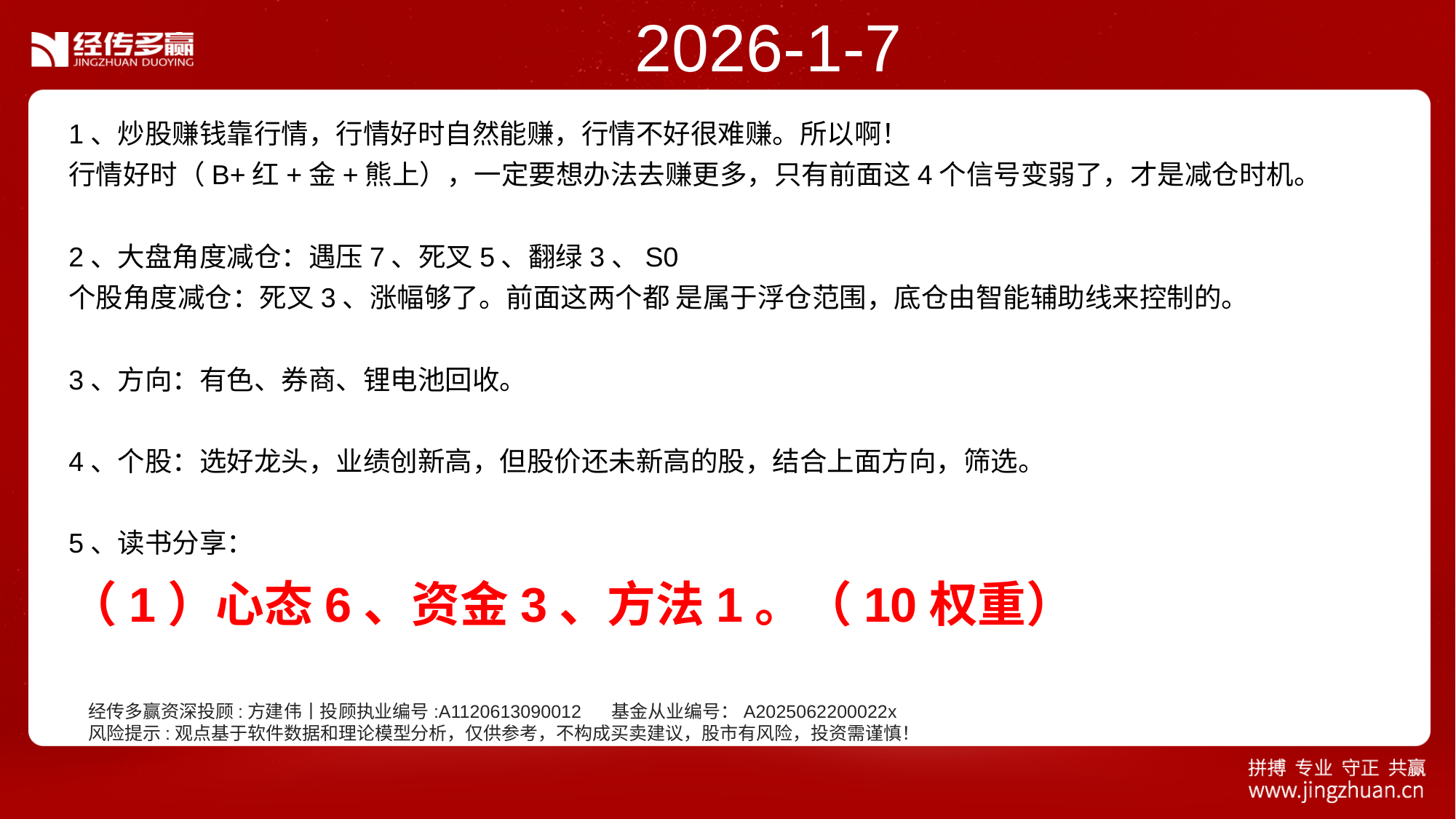

2026-1-7
1、炒股赚钱靠行情，行情好时自然能赚，行情不好很难赚。所以啊！
行情好时（B+红+金+熊上），一定要想办法去赚更多，只有前面这4个信号变弱了，才是减仓时机。

2、大盘角度减仓：遇压7、死叉5、翻绿3、S0
个股角度减仓：死叉3、涨幅够了。前面这两个都 是属于浮仓范围，底仓由智能辅助线来控制的。

3、方向：有色、券商、锂电池回收。

4、个股：选好龙头，业绩创新高，但股价还未新高的股，结合上面方向，筛选。

5、读书分享：
（1）心态6、资金3、方法1。（10权重）